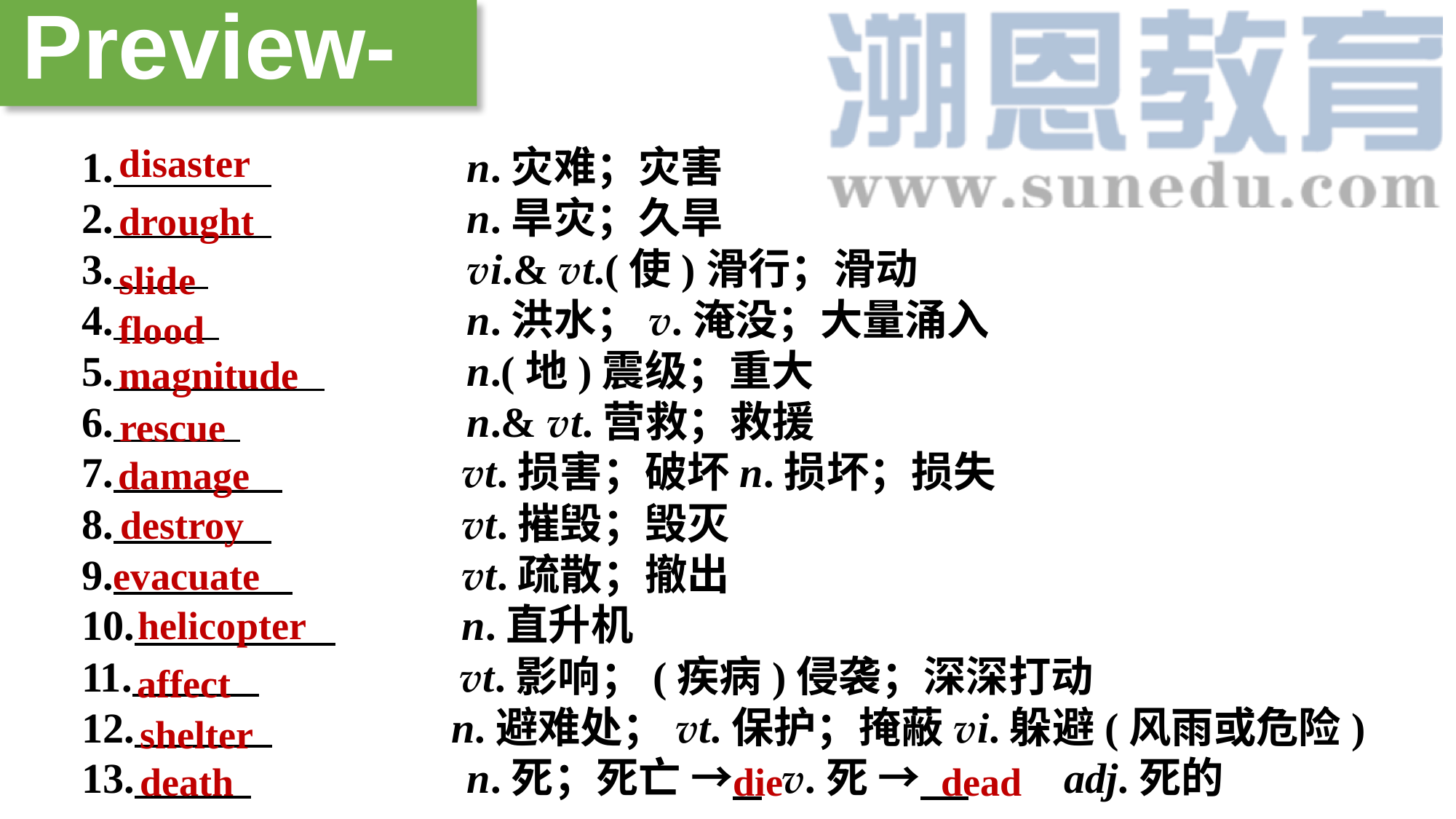

Preview-checking

1.                	n.灾难；灾害
2.                	n.旱灾；久旱
3.          	vi.& vt.(使)滑行；滑动
4.           	n.洪水；v.淹没；大量涌入
5.                     	n.(地)震级；重大
6.             	n.& vt.营救；救援
7.                                 vt.损害；破坏n.损坏；损失
8.                                 vt.摧毁；毁灭
9.                                 vt.疏散；撤出
10.                               n.直升机
11.                               vt.影响；(疾病)侵袭；深深打动
12.                              n.避难处；vt.保护；掩蔽vi.躲避(风雨或危险)
13.            	n.死；死亡 →    v.死 →      	adj.死的

disaster
drought
slide
flood
magnitude
rescue
damage
destroy
evacuate
helicopter
affect
shelter
death
die
dead